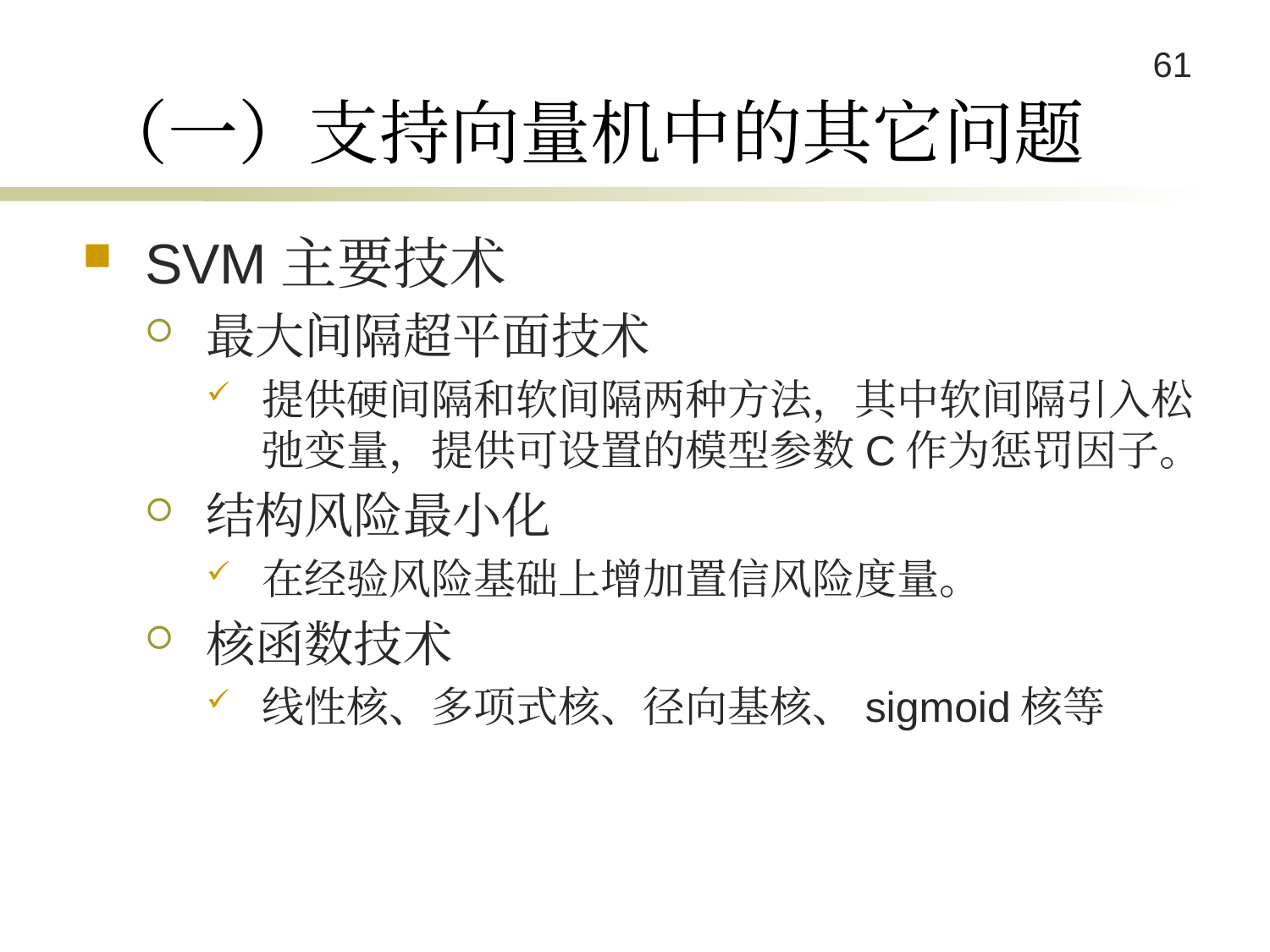

# （一）支持向量机中的其它问题
SVM主要技术
最大间隔超平面技术
提供硬间隔和软间隔两种方法，其中软间隔引入松弛变量，提供可设置的模型参数C作为惩罚因子。
结构风险最小化
在经验风险基础上增加置信风险度量。
核函数技术
线性核、多项式核、径向基核、sigmoid核等